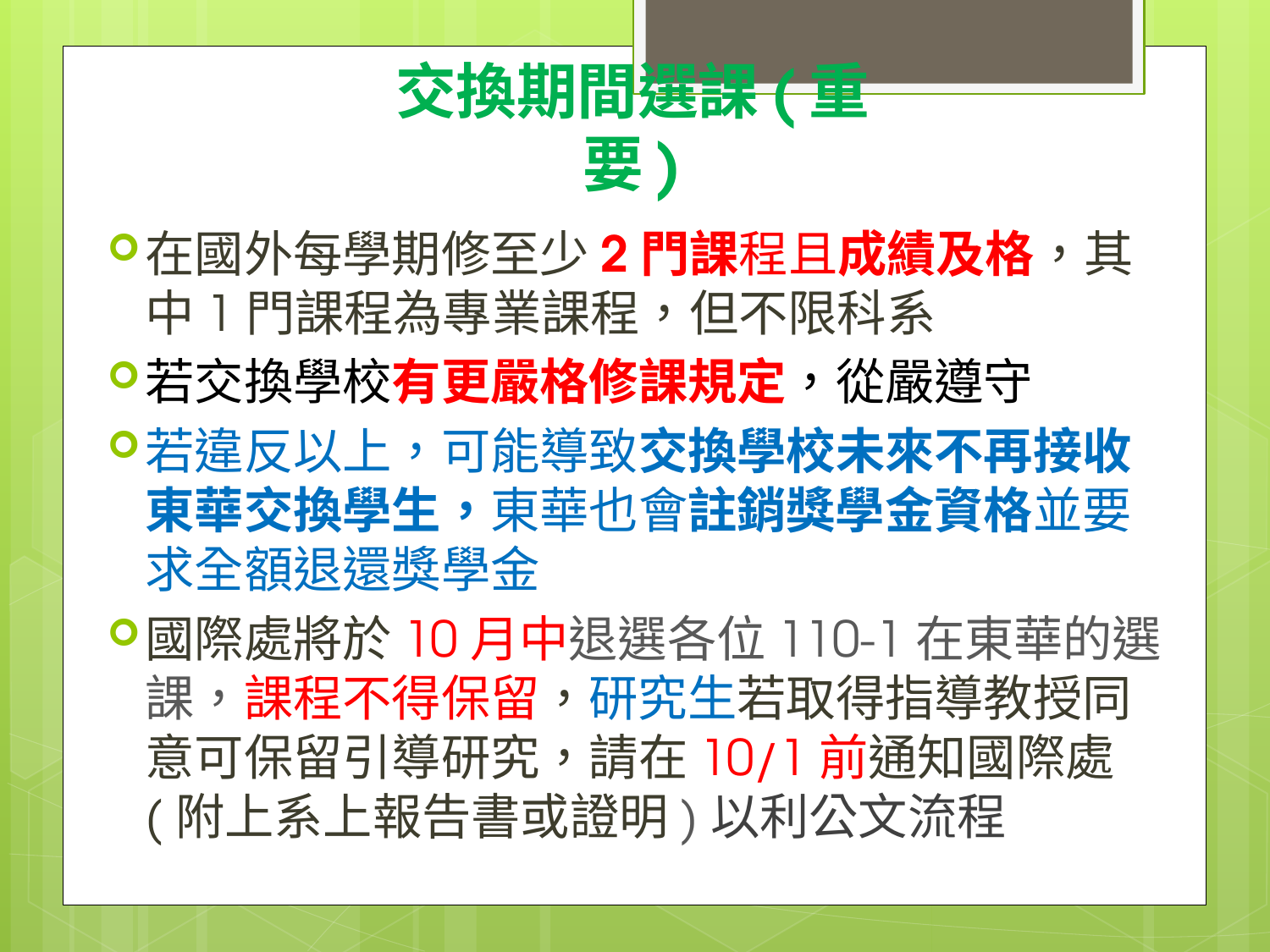

# 交換期間選課(重要)
在國外每學期修至少2門課程且成績及格，其中1門課程為專業課程，但不限科系
若交換學校有更嚴格修課規定，從嚴遵守
若違反以上，可能導致交換學校未來不再接收東華交換學生，東華也會註銷獎學金資格並要求全額退還獎學金
國際處將於10月中退選各位110-1在東華的選課，課程不得保留，研究生若取得指導教授同意可保留引導研究，請在10/1前通知國際處(附上系上報告書或證明)以利公文流程